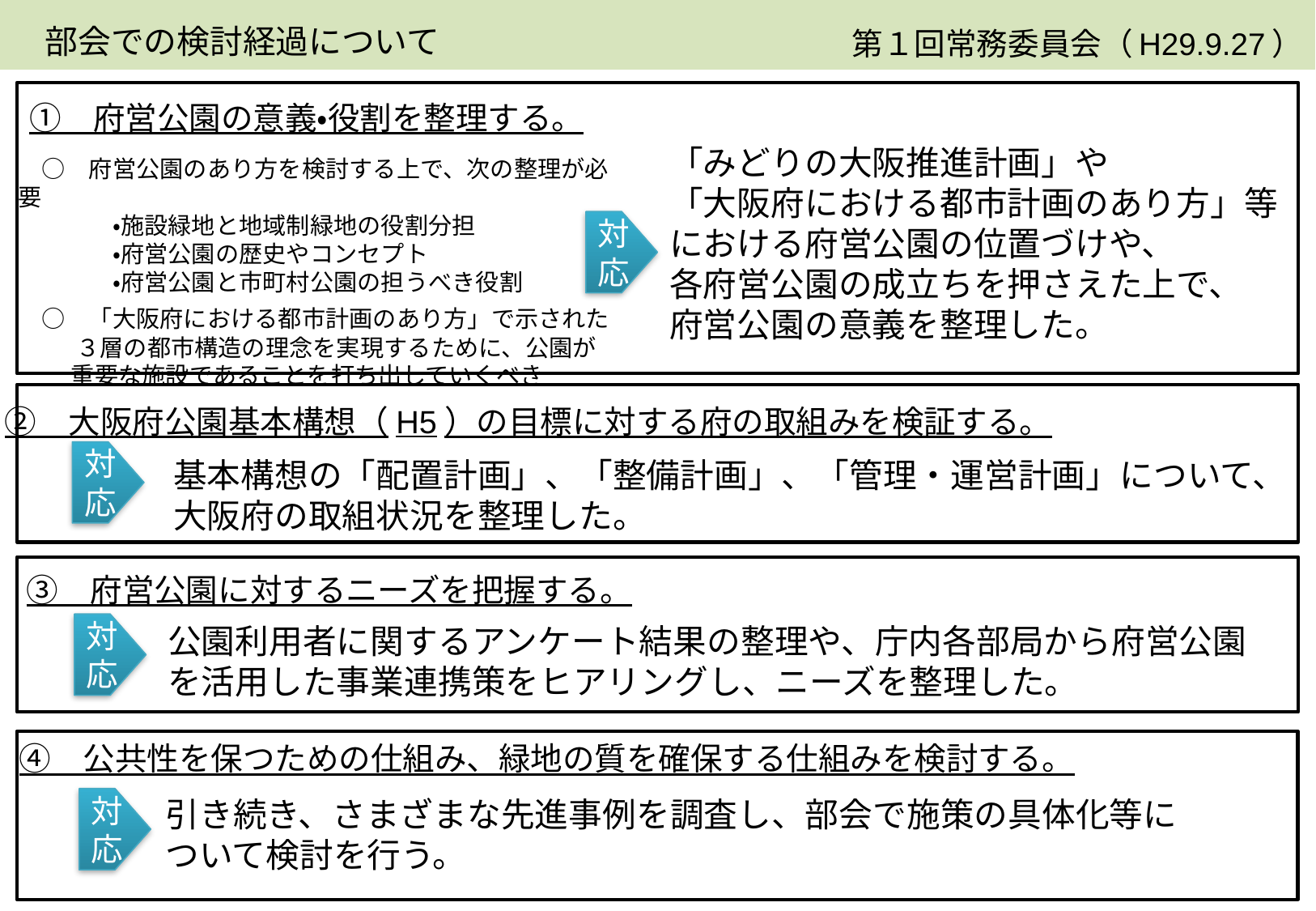

部会での検討経過について
　第１回常務委員会（H29.9.27）

　　①　府営公園の意義・役割を整理する。
「みどりの大阪推進計画」や
「大阪府における都市計画のあり方」等における府営公園の位置づけや、
各府営公園の成立ちを押さえた上で、
府営公園の意義を整理した。
　○　府営公園のあり方を検討する上で、次の整理が必要
　　　　・施設緑地と地域制緑地の役割分担
　　　　・府営公園の歴史やコンセプト
　　　　・府営公園と市町村公園の担うべき役割

　○　「大阪府における都市計画のあり方」で示された
          ３層の都市構造の理念を実現するために、公園が
         重要な施設であることを打ち出していくべき
対応

　　②　大阪府公園基本構想（H5）の目標に対する府の取組みを検証する。
対応
基本構想の「配置計画」、「整備計画」、「管理・運営計画」について、大阪府の取組状況を整理した。

　　③　府営公園に対するニーズを把握する。
公園利用者に関するアンケート結果の整理や、庁内各部局から府営公園を活用した事業連携策をヒアリングし、ニーズを整理した。
対応

　　④　公共性を保つための仕組み、緑地の質を確保する仕組みを検討する。
引き続き、さまざまな先進事例を調査し、部会で施策の具体化等に
ついて検討を行う。
対応